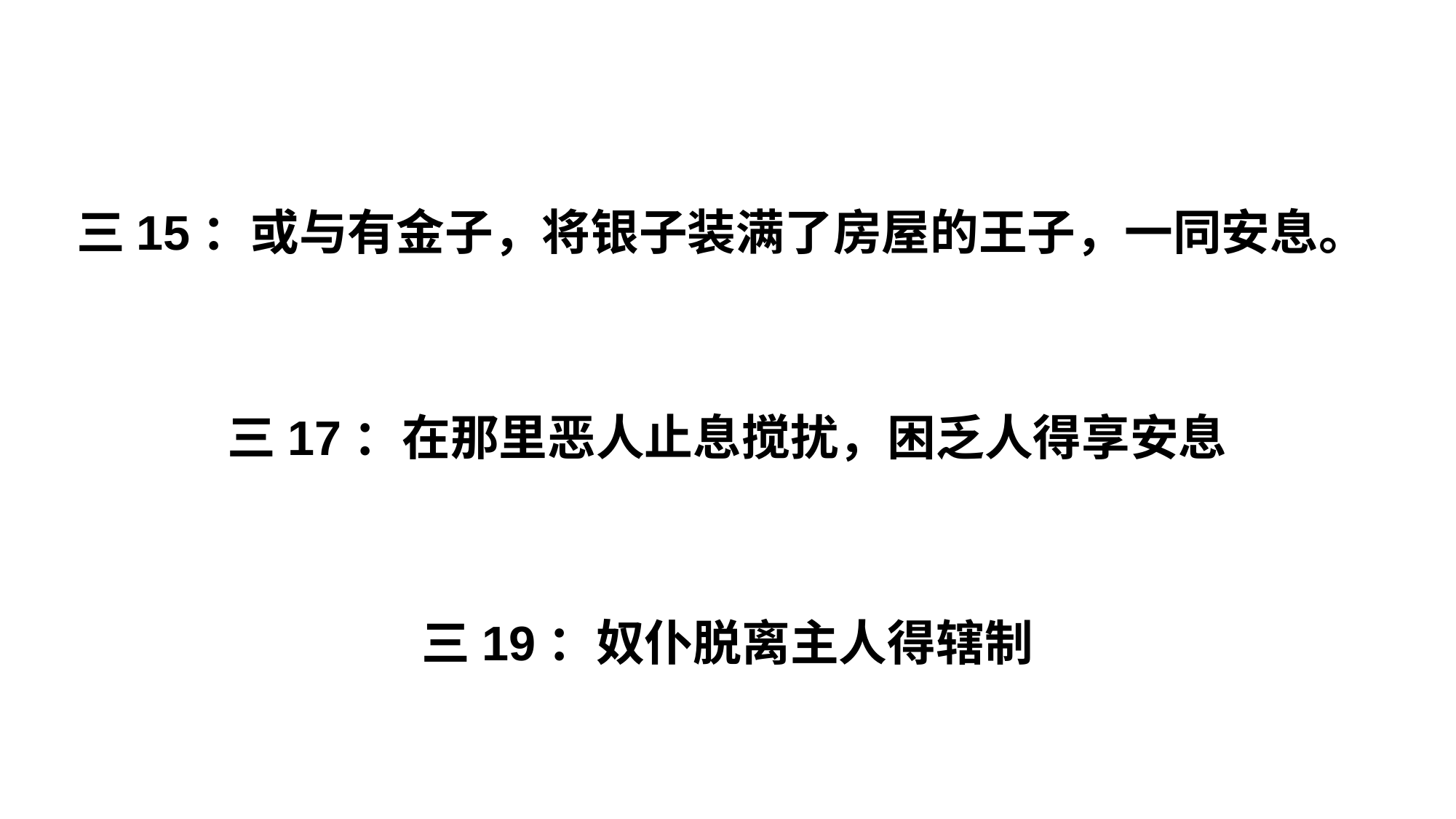

#
三15：或与有金子，将银子装满了房屋的王子，一同安息。

三17：在那里恶人止息搅扰，困乏人得享安息

三19：奴仆脱离主人得辖制